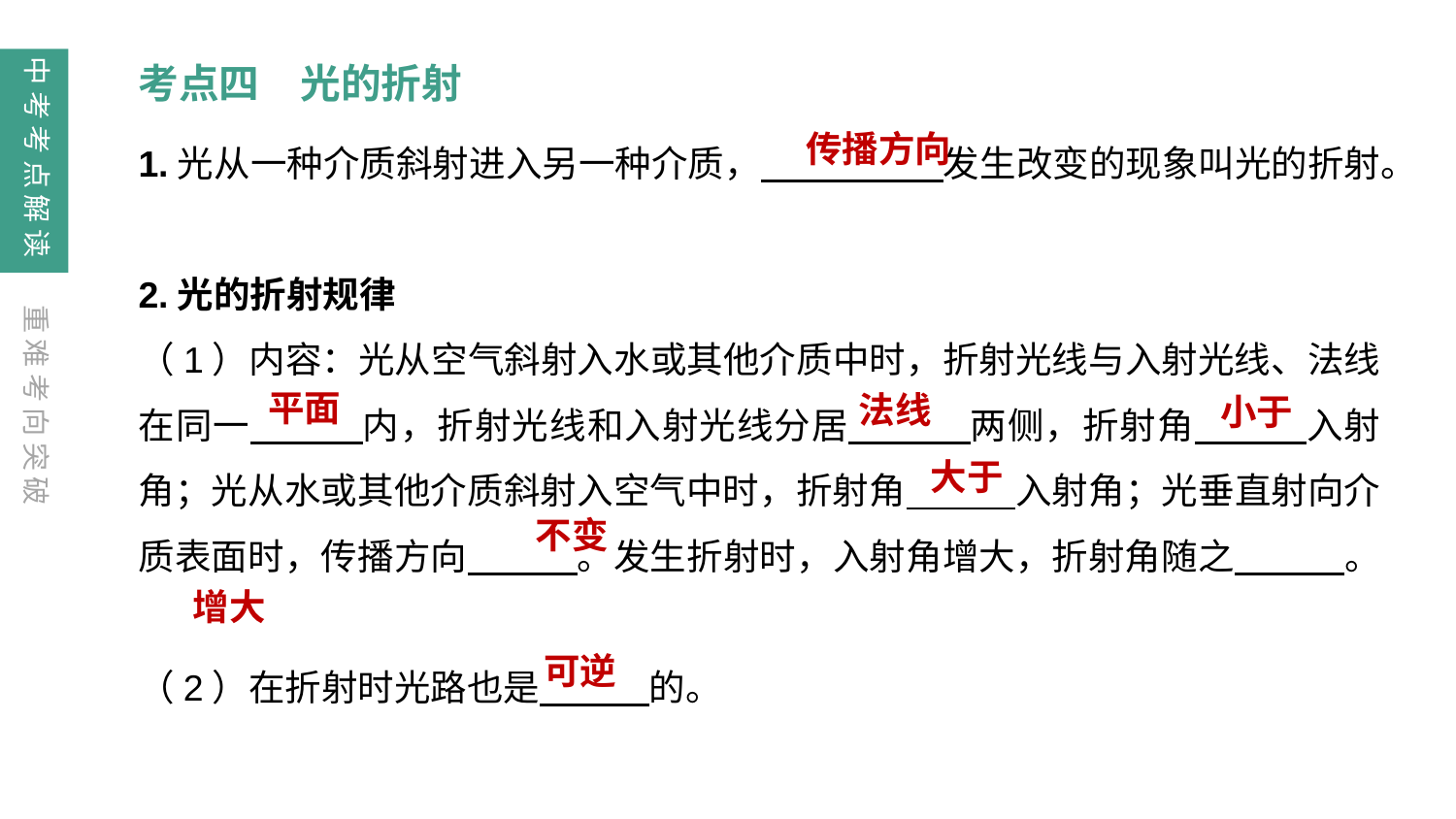

中考考点解读

考点四　光的折射
1.光从一种介质斜射进入另一种介质，　　　　　发生改变的现象叫光的折射。
2.光的折射规律
（1）内容：光从空气斜射入水或其他介质中时，折射光线与入射光线、法线在同一　　　内，折射光线和入射光线分居 　　　两侧，折射角　　　入射角；光从水或其他介质斜射入空气中时，折射角　　　入射角；光垂直射向介质表面时，传播方向　　　。发生折射时，入射角增大，折射角随之　　　。
（2）在折射时光路也是　　　的。
传播方向
重难考向突破
平面
法线
小于
大于
不变
增大
可逆